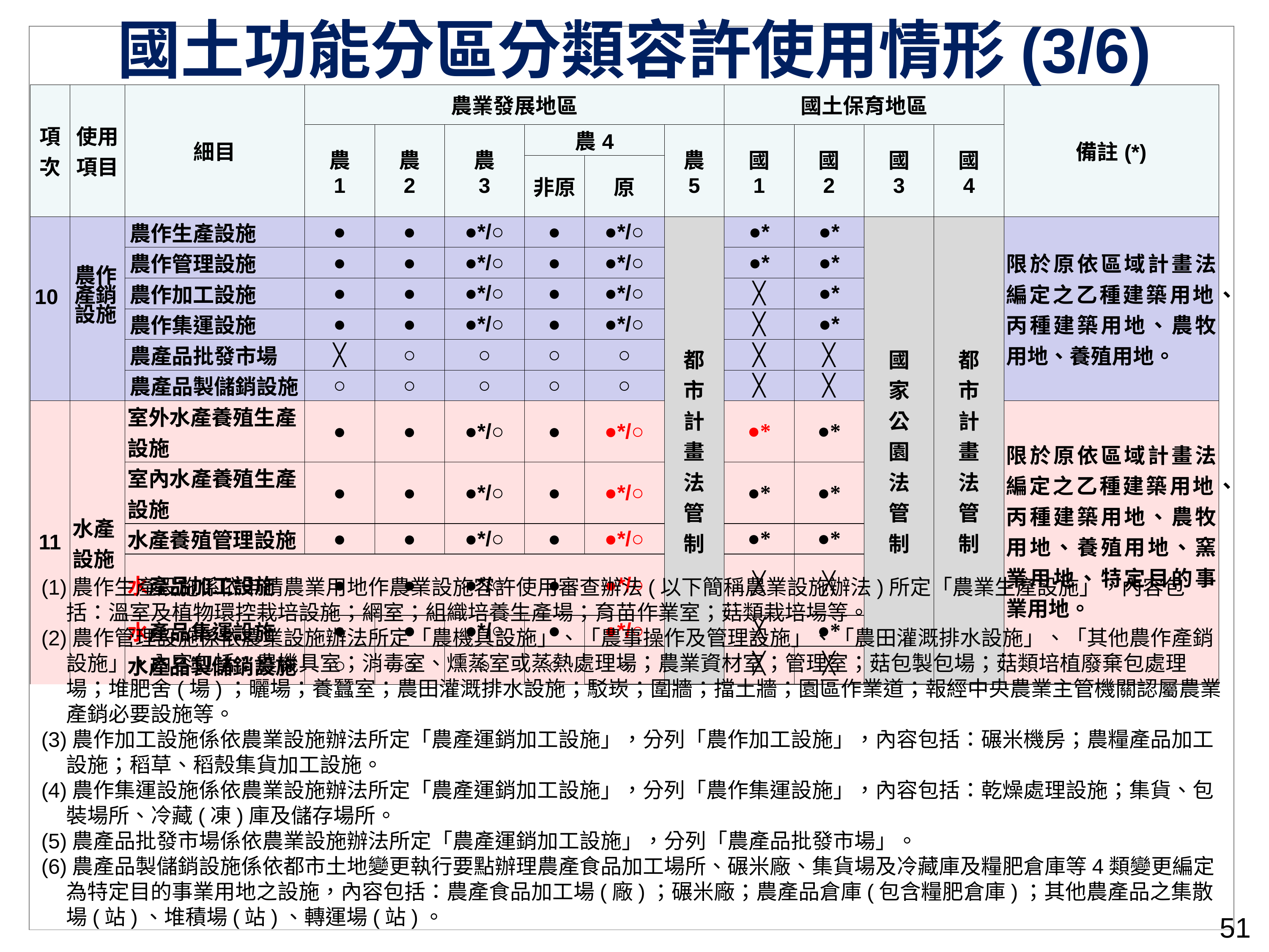

國土功能分區分類容許使用情形(3/6)
| 項次 | 使用項目 | 細目 | 農業發展地區 |  |  |  |  |  | 國土保育地區 |  |  |  | 備註(\*) |
| --- | --- | --- | --- | --- | --- | --- | --- | --- | --- | --- | --- | --- | --- |
|  |  |  | 農 1 | 農 2 | 農 3 | 農4 |  | 農 5 | 國 1 | 國 2 | 國 3 | 國 4 |  |
|  |  |  |  |  |  | 非原 | 原 |  |  |  |  |  |  |
| 10 | 農作產銷設施 | 農作生產設施 | ● | ● | ●\*/○ | ● | ●\*/○ | 都 市 計 畫 法 管 制 | ●\* | ●\* | 國 家 公 園 法 管 制 | 都 市 計 畫 法 管 制 | 限於原依區域計畫法編定之乙種建築用地、丙種建築用地、農牧用地、養殖用地。 |
|  |  | 農作管理設施 | ● | ● | ●\*/○ | ● | ●\*/○ |  | ●\* | ●\* |  |  |  |
|  |  | 農作加工設施 | ● | ● | ●\*/○ | ● | ●\*/○ |  | ╳ | ●\* |  |  |  |
|  |  | 農作集運設施 | ● | ● | ●\*/○ | ● | ●\*/○ |  | ╳ | ●\* |  |  |  |
|  |  | 農產品批發市場 | ╳ | ○ | ○ | ○ | ○ |  | ╳ | ╳ |  |  |  |
|  |  | 農產品製儲銷設施 | ○ | ○ | ○ | ○ | ○ |  | ╳ | ╳ |  |  |  |
| 11 | 水產設施 | 室外水產養殖生產設施 | ● | ● | ●\*/○ | ● | ●\*/○ |  | ●\* | ●\* |  |  | 限於原依區域計畫法編定之乙種建築用地、丙種建築用地、農牧用地、養殖用地、窯業用地、特定目的事業用地。 |
|  |  | 室內水產養殖生產設施 | ● | ● | ●\*/○ | ● | ●\*/○ |  | ●\* | ●\* |  |  |  |
|  |  | 水產養殖管理設施 | ● | ● | ●\*/○ | ● | ●\*/○ |  | ●\* | ●\* |  |  |  |
|  |  | 水產品加工設施 | ● | ● | ●\*/○ | ● | ●\*/○ |  | ╳ | ╳ |  |  |  |
|  |  | 水產品集運設施 | ● | ● | ●\*/○ | ● | ●\*/○ |  | ╳ | ●\* |  |  |  |
|  |  | 水產品製儲銷設施 | ○ | ○ | ○ | ○ | ○ |  | ╳ | ╳ |  |  |  |
(1)農作生產設施係依申請農業用地作農業設施容許使用審查辦法(以下簡稱農業設施辦法)所定「農業生產設施」，內容包括：溫室及植物環控栽培設施；網室；組織培養生產場；育苗作業室；菇類栽培場等。
(2)農作管理設施係依農業設施辦法所定「農機具設施」、「農事操作及管理設施」、「農田灌溉排水設施」、「其他農作產銷設施」，內容包括：農機具室；消毒室、燻蒸室或蒸熱處理場；農業資材室；管理室；菇包製包場；菇類培植廢棄包處理場；堆肥舍(場)；曬場；養蠶室；農田灌溉排水設施；駁崁；圍牆；擋土牆；園區作業道；報經中央農業主管機關認屬農業產銷必要設施等。
(3)農作加工設施係依農業設施辦法所定「農產運銷加工設施」，分列「農作加工設施」，內容包括：碾米機房；農糧產品加工設施；稻草、稻殼集貨加工設施。
(4)農作集運設施係依農業設施辦法所定「農產運銷加工設施」，分列「農作集運設施」，內容包括：乾燥處理設施；集貨、包裝場所、冷藏(凍)庫及儲存場所。
(5)農產品批發市場係依農業設施辦法所定「農產運銷加工設施」，分列「農產品批發市場」。
(6)農產品製儲銷設施係依都市土地變更執行要點辦理農產食品加工場所、碾米廠、集貨場及冷藏庫及糧肥倉庫等4類變更編定為特定目的事業用地之設施，內容包括：農產食品加工場(廠)；碾米廠；農產品倉庫(包含糧肥倉庫)；其他農產品之集散場(站)、堆積場(站)、轉運場(站)。
51